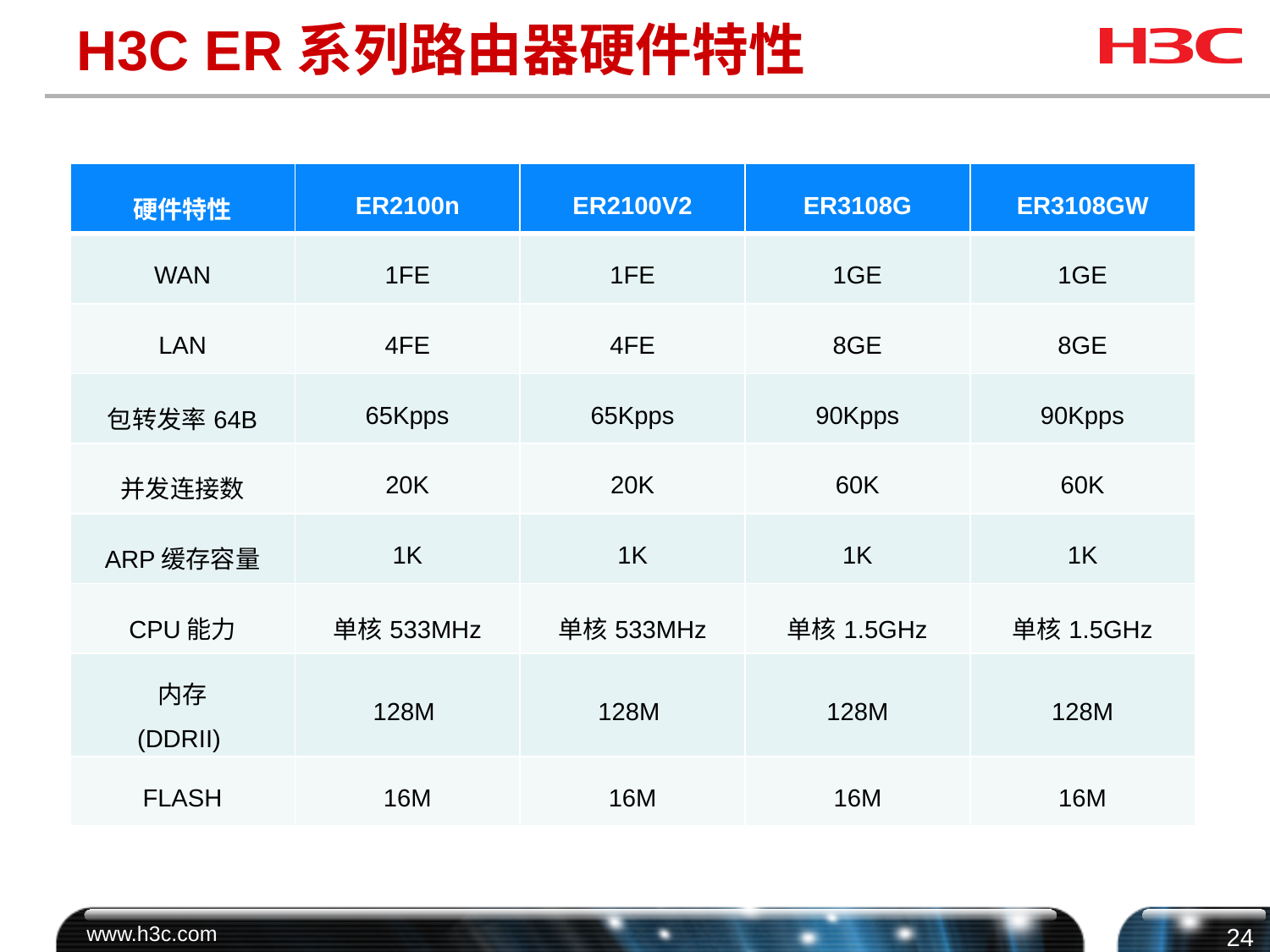

# H3C ER系列路由器硬件特性
| 硬件特性 | ER2100n | ER2100V2 | ER3108G | ER3108GW |
| --- | --- | --- | --- | --- |
| WAN | 1FE | 1FE | 1GE | 1GE |
| LAN | 4FE | 4FE | 8GE | 8GE |
| 包转发率64B | 65Kpps | 65Kpps | 90Kpps | 90Kpps |
| 并发连接数 | 20K | 20K | 60K | 60K |
| ARP缓存容量 | 1K | 1K | 1K | 1K |
| CPU能力 | 单核533MHz | 单核533MHz | 单核1.5GHz | 单核1.5GHz |
| 内存 (DDRII) | 128M | 128M | 128M | 128M |
| FLASH | 16M | 16M | 16M | 16M |